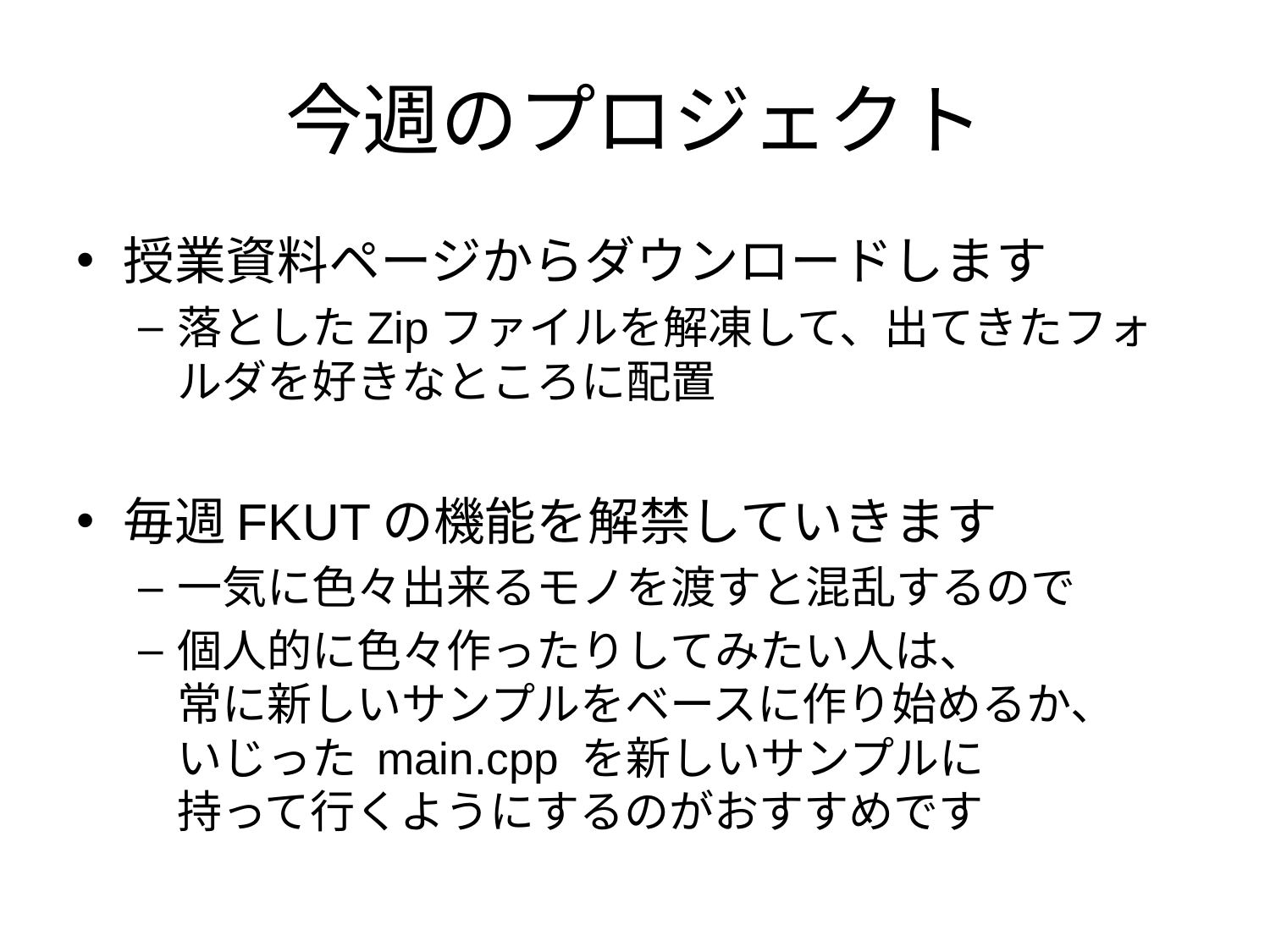

# 今週のプロジェクト
授業資料ページからダウンロードします
落としたZipファイルを解凍して、出てきたフォルダを好きなところに配置

毎週FKUTの機能を解禁していきます
一気に色々出来るモノを渡すと混乱するので
個人的に色々作ったりしてみたい人は、
常に新しいサンプルをベースに作り始めるか、
いじった main.cpp を新しいサンプルに
持って行くようにするのがおすすめです